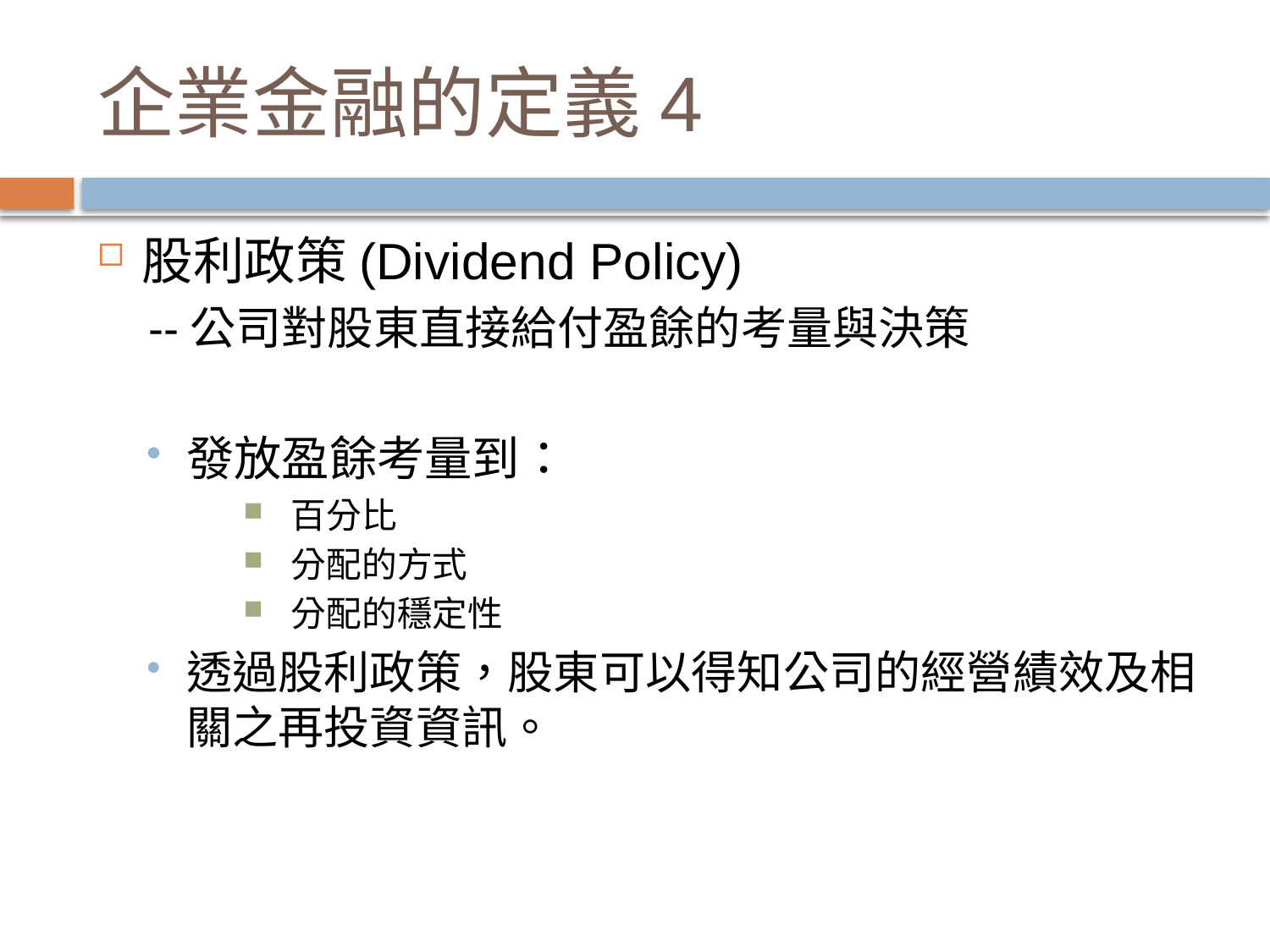

# 企業金融的定義4
股利政策(Dividend Policy)
--公司對股東直接給付盈餘的考量與決策

發放盈餘考量到：
百分比
分配的方式
分配的穩定性
透過股利政策，股東可以得知公司的經營績效及相關之再投資資訊。